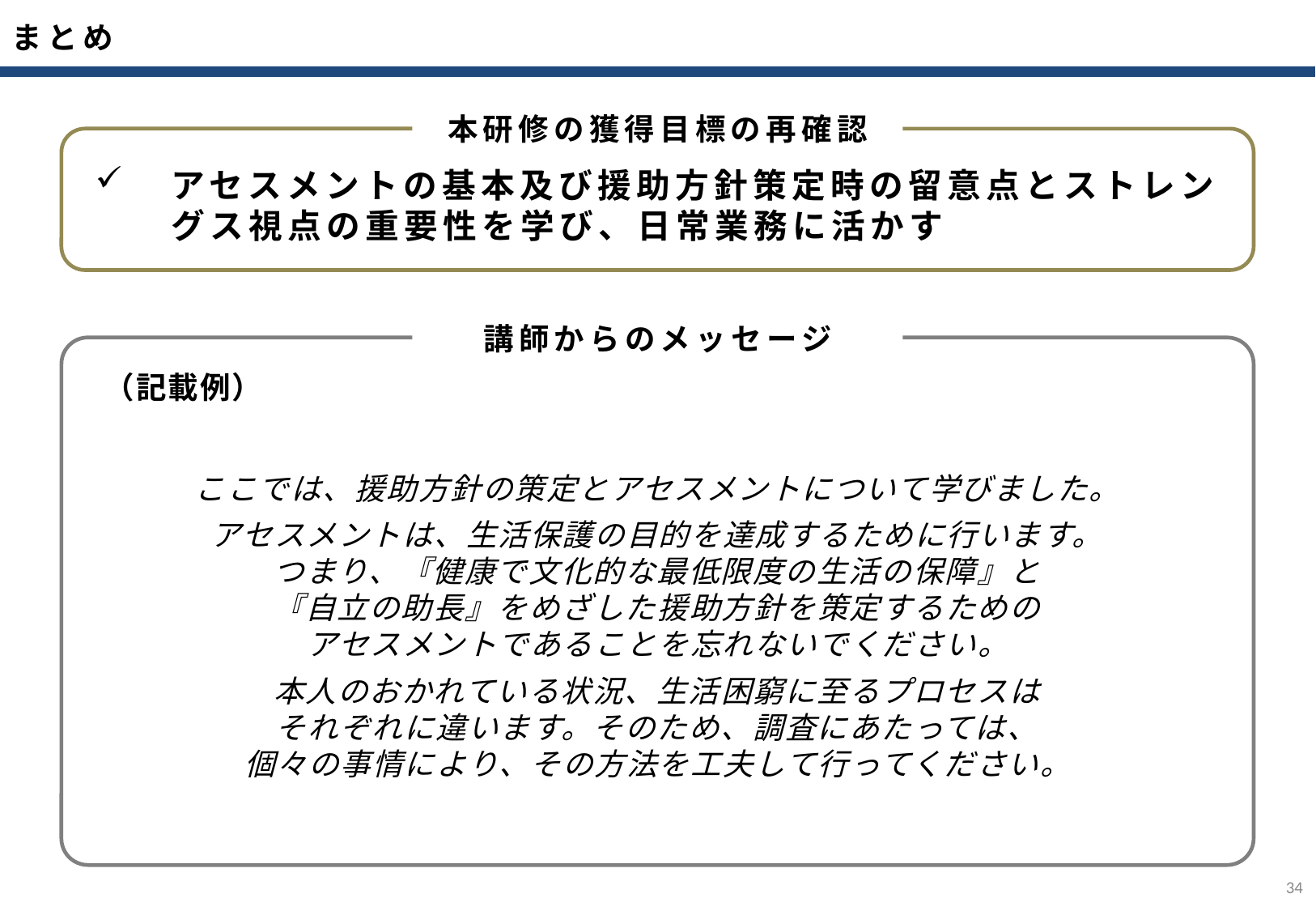

まとめ
本研修の獲得目標の再確認

アセスメントの基本及び援助方針策定時の留意点とストレングス視点の重要性を学び、日常業務に活かす
講師からのメッセージ

ここでは、援助方針の策定とアセスメントについて学びました。
アセスメントは、生活保護の目的を達成するために行います。
つまり、『健康で文化的な最低限度の生活の保障』と
『自立の助長』をめざした援助方針を策定するための
アセスメントであることを忘れないでください。
本人のおかれている状況、生活困窮に至るプロセスは
それぞれに違います。そのため、調査にあたっては、
個々の事情により、その方法を工夫して行ってください。
（記載例）
34